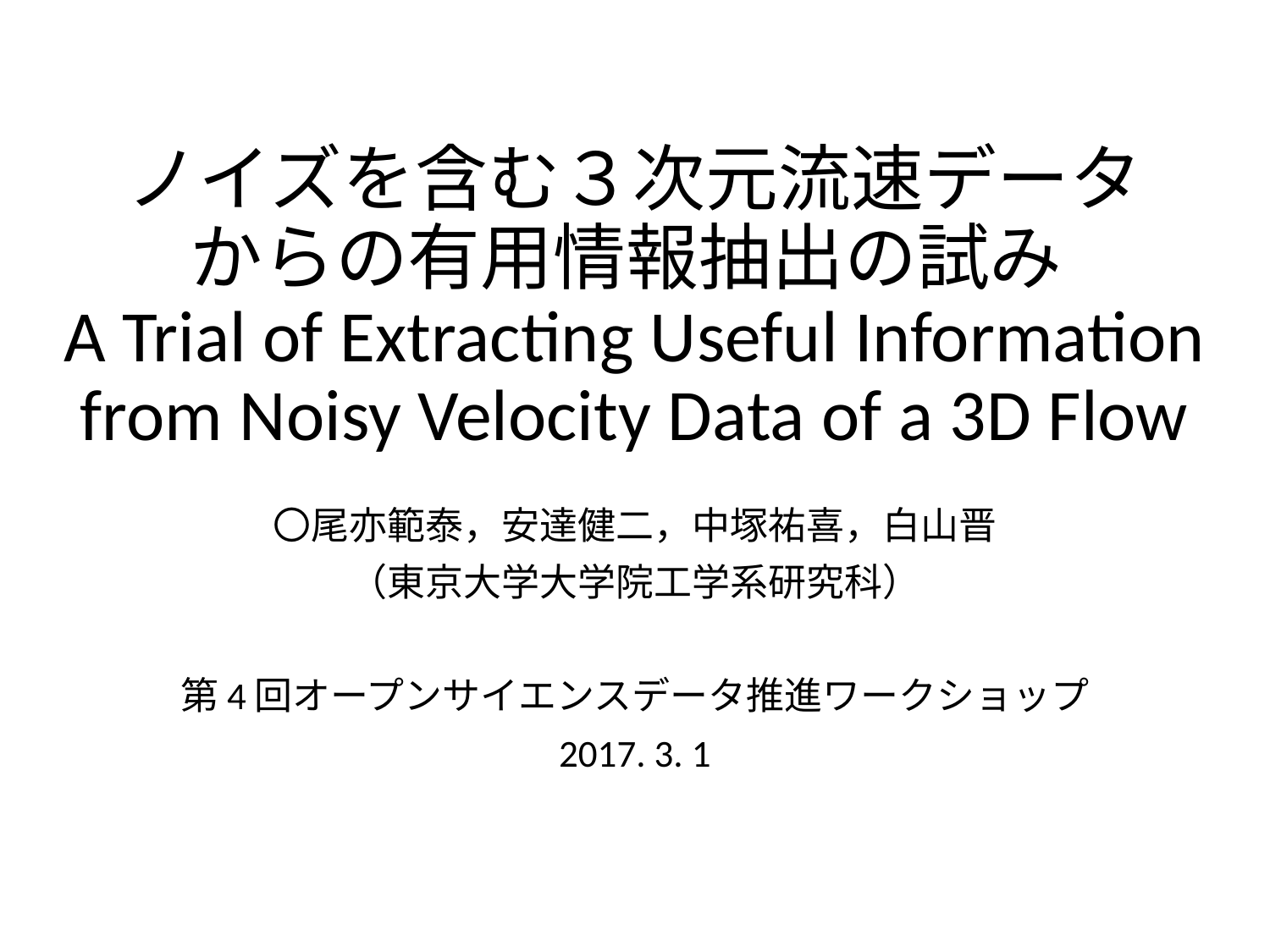

# ノイズを含む３次元流速データ からの有用情報抽出の試み A Trial of Extracting Useful Information from Noisy Velocity Data of a 3D Flow
〇尾亦範泰，安達健二，中塚祐喜，白山晋
（東京大学大学院工学系研究科）

第4回オープンサイエンスデータ推進ワークショップ
2017. 3. 1